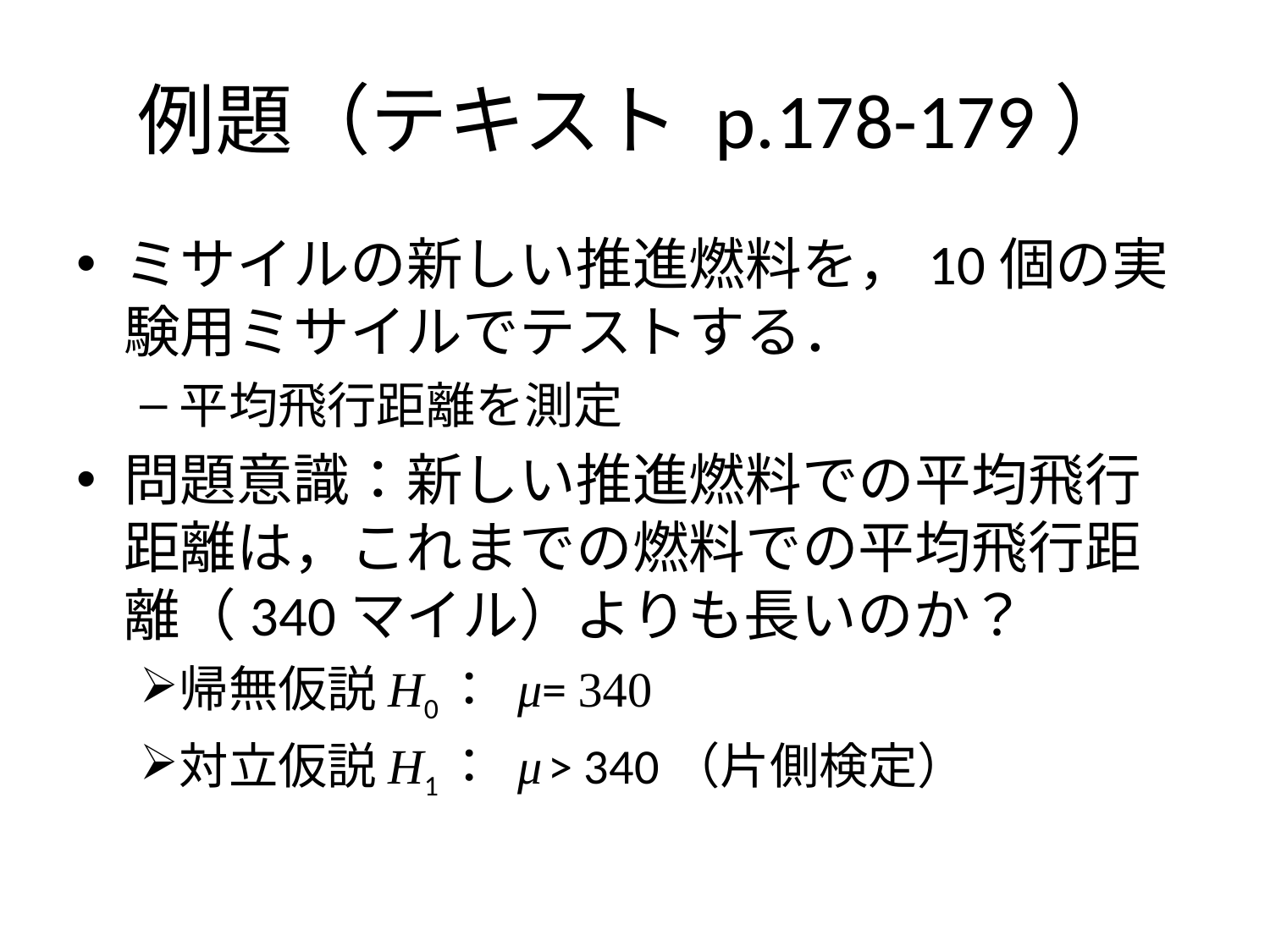

# 例題（テキスト p.178-179）
ミサイルの新しい推進燃料を，10個の実験用ミサイルでテストする．
平均飛行距離を測定
問題意識：新しい推進燃料での平均飛行距離は，これまでの燃料での平均飛行距離（340マイル）よりも長いのか？
帰無仮説H0： μ= 340
対立仮説H1： μ > 340（片側検定）